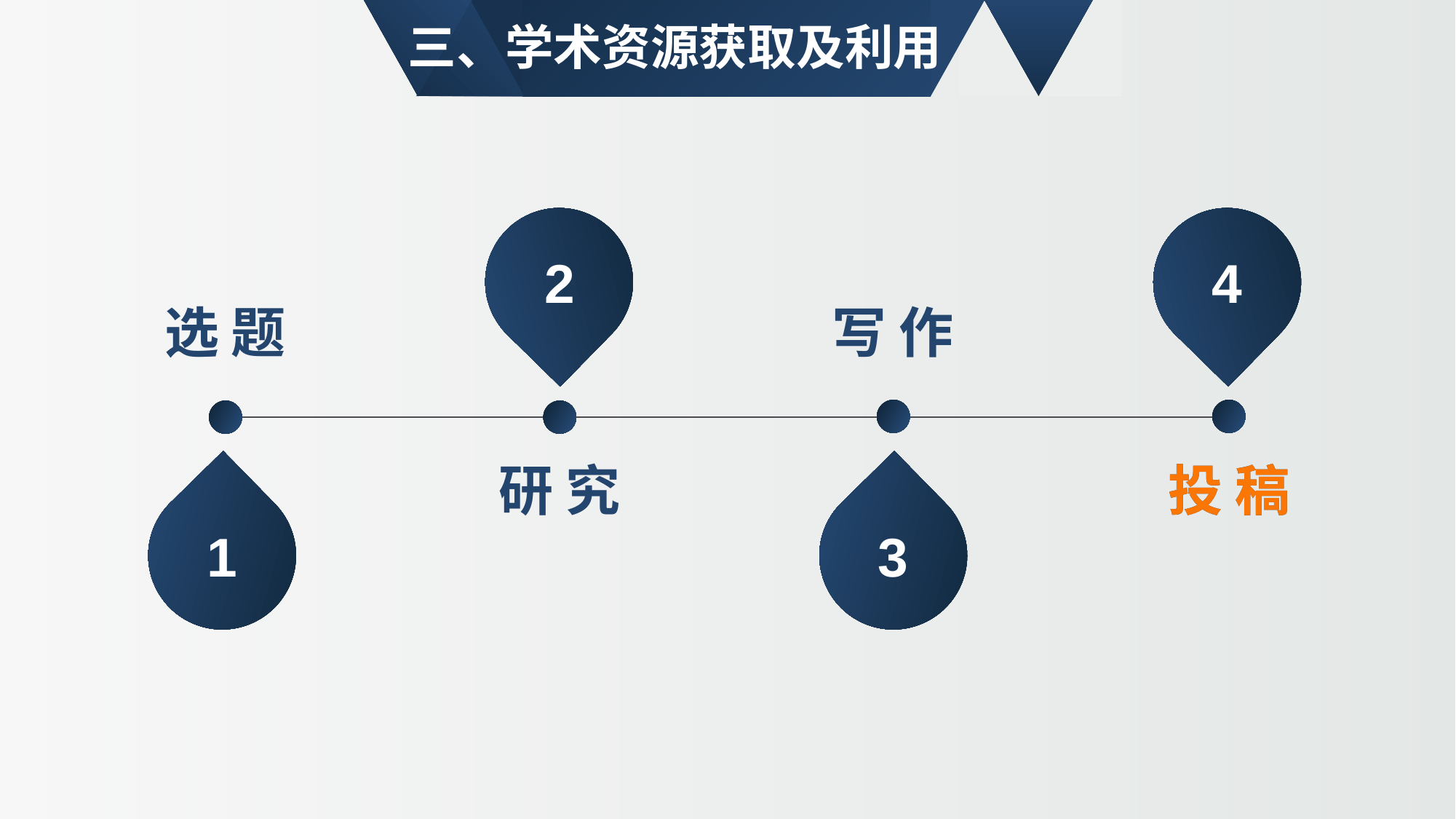

三、学术资源获取及利用

2
研 究

4
投 稿
选 题

1
写 作

3

投 稿